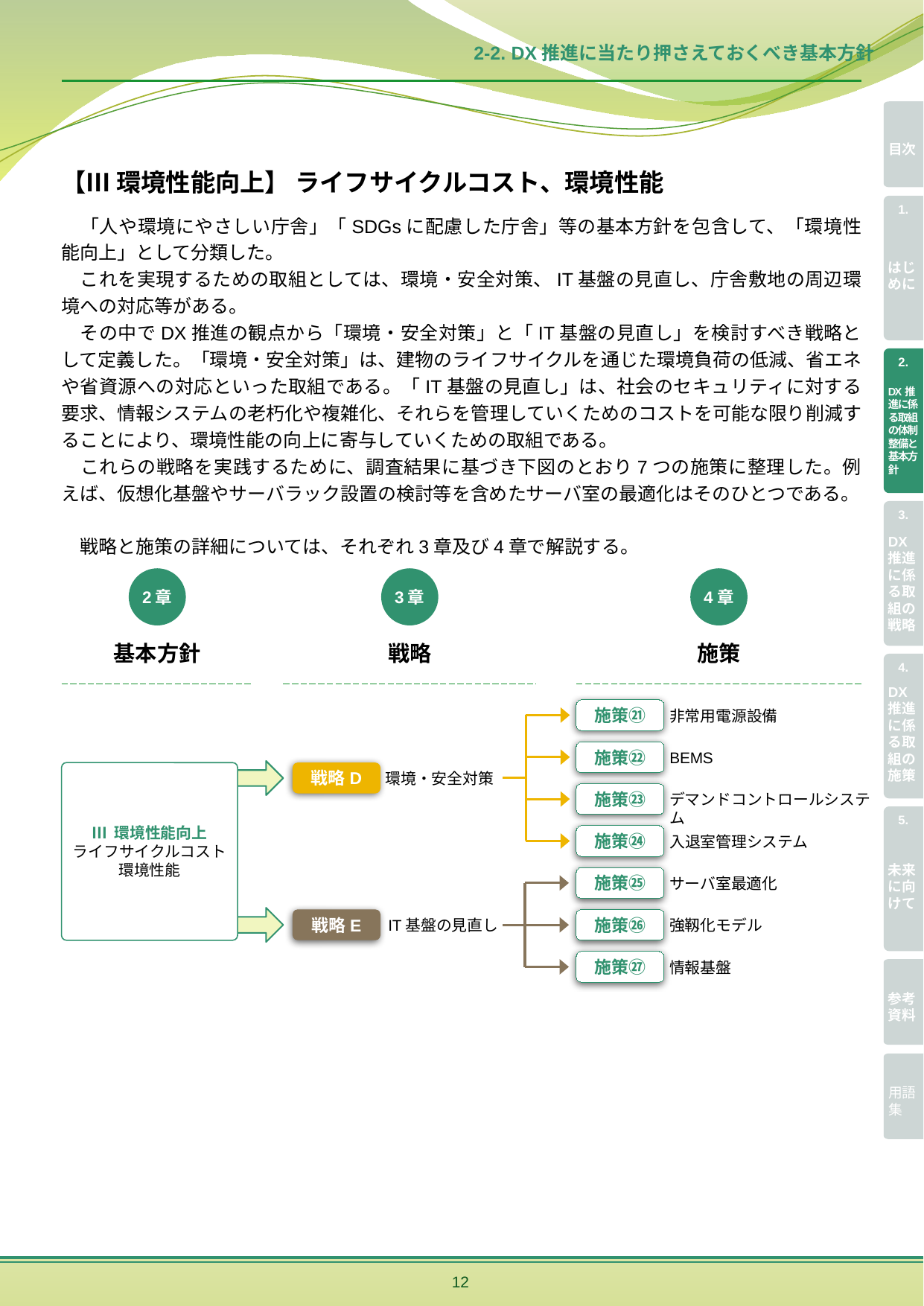

2-2. DX推進に当たり押さえておくべき基本方針
【Ⅲ 環境性能向上】 ライフサイクルコスト、環境性能
　「人や環境にやさしい庁舎」「SDGsに配慮した庁舎」等の基本方針を包含して、「環境性能向上」として分類した。
　これを実現するための取組としては、環境・安全対策、IT基盤の見直し、庁舎敷地の周辺環境への対応等がある。
　その中でDX推進の観点から「環境・安全対策」と「IT基盤の見直し」を検討すべき戦略として定義した。「環境・安全対策」は、建物のライフサイクルを通じた環境負荷の低減、省エネや省資源への対応といった取組である。「IT基盤の見直し」は、社会のセキュリティに対する要求、情報システムの老朽化や複雑化、それらを管理していくためのコストを可能な限り削減することにより、環境性能の向上に寄与していくための取組である。
　これらの戦略を実践するために、調査結果に基づき下図のとおり7つの施策に整理した。例えば、仮想化基盤やサーバラック設置の検討等を含めたサーバ室の最適化はそのひとつである。

　戦略と施策の詳細については、それぞれ3章及び4章で解説する。
2章
3章
4章
施策㉑
非常用電源設備
施策㉒
BEMS

戦略D
環境・安全対策
Ⅲ 環境性能向上
ライフサイクルコスト
環境性能
施策㉓
デマンドコントロールシステム
施策㉔
入退室管理システム
施策㉕
サーバ室最適化

戦略E
IT基盤の見直し
施策㉖
強靱化モデル
施策㉗
情報基盤
基本方針
戦略
施策
12